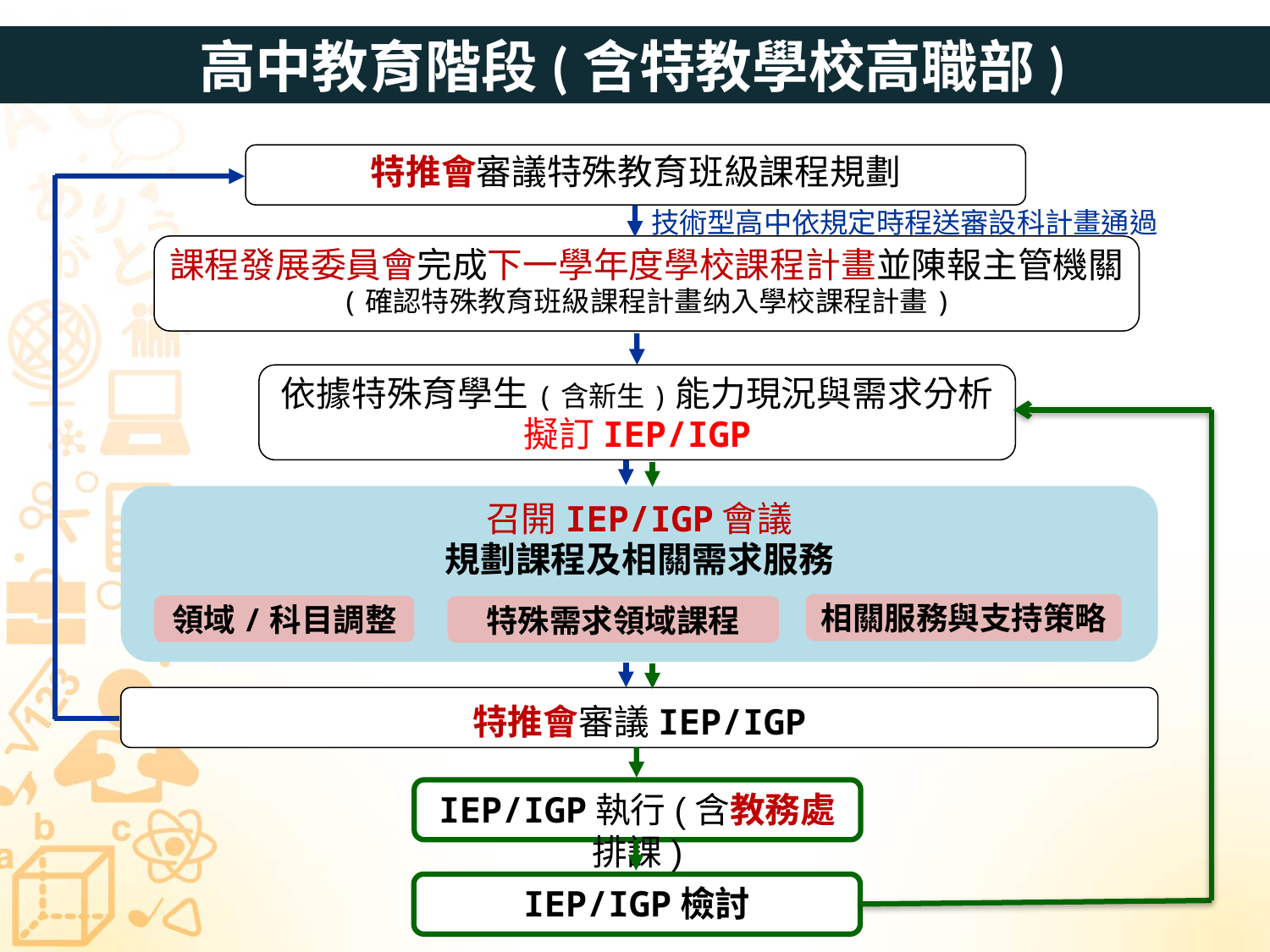

高中教育階段(含特教學校高職部)
技術型高中依規定時程送審設科計畫通過
特推會審議特殊教育班級課程規劃

課程發展委員會完成下一學年度學校課程計畫並陳報主管機關
(確認特殊教育班級課程計畫纳入學校課程計畫)

依據特殊育學生(含新生)能力現況與需求分析
擬訂IEP/IGP

召開IEP/IGP會議
規劃課程及相關需求服務

相關服務與支持策略
領域/科目調整
特殊需求領域課程
特推會審議IEP/IGP

IEP/IGP執行(含教務處排課)

IEP/IGP檢討